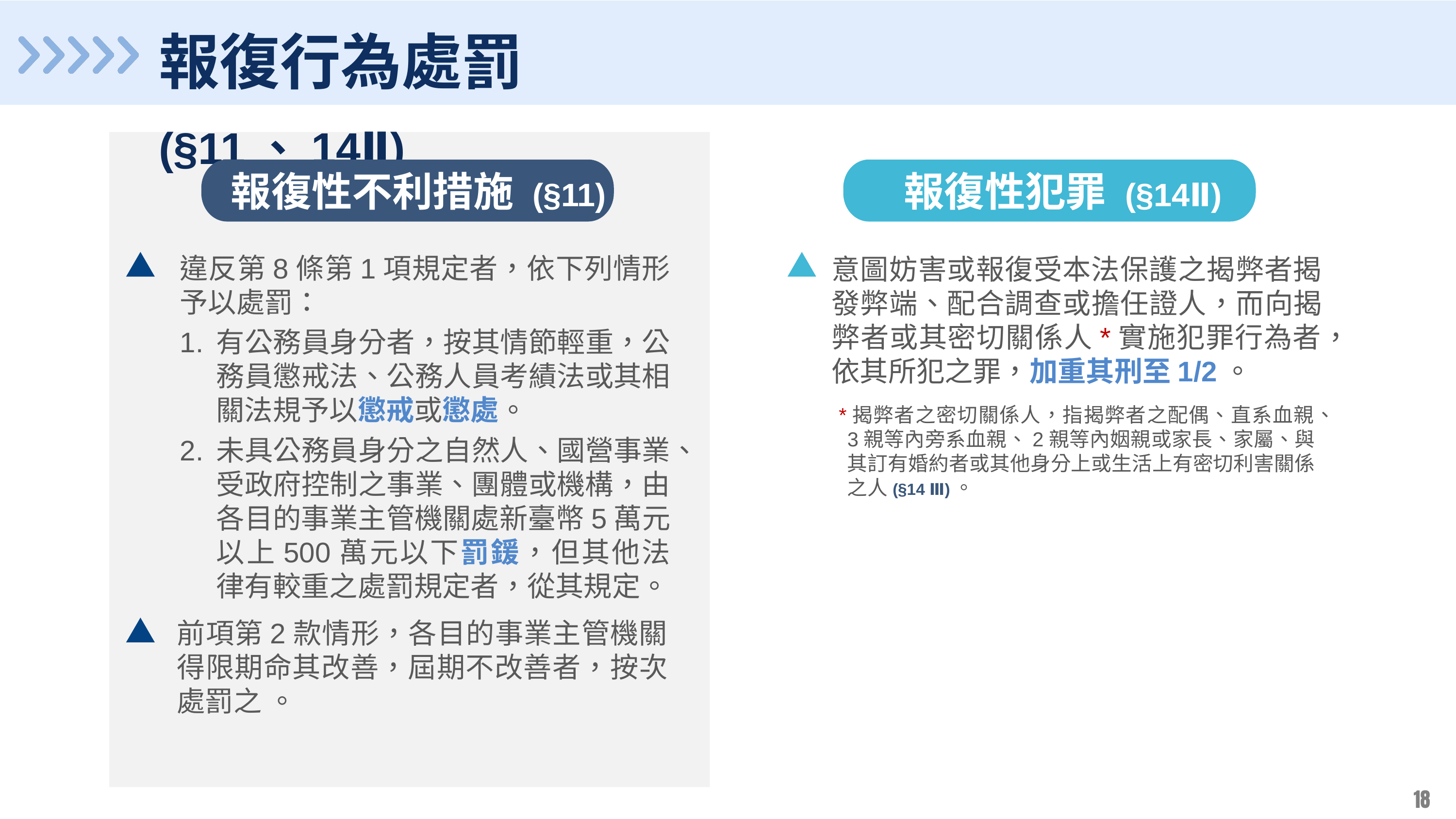

報復行為處罰 (§11、14Ⅱ)

報復性不利措施 (§11)
違反第8條第1項規定者，依下列情形予以處罰：
有公務員身分者，按其情節輕重，公務員懲戒法、公務人員考績法或其相關法規予以懲戒或懲處。
未具公務員身分之自然人、國營事業、受政府控制之事業、團體或機構，由各目的事業主管機關處新臺幣5萬元以上500萬元以下罰鍰，但其他法律有較重之處罰規定者，從其規定。

前項第2款情形，各目的事業主管機關得限期命其改善，屆期不改善者，按次處罰之 。

報復性犯罪 (§14Ⅱ)
意圖妨害或報復受本法保護之揭弊者揭發弊端、配合調查或擔任證人，而向揭弊者或其密切關係人*實施犯罪行為者，依其所犯之罪，加重其刑至1/2。

*揭弊者之密切關係人，指揭弊者之配偶、直系血親、3親等內旁系血親、2親等內姻親或家長、家屬、與其訂有婚約者或其他身分上或生活上有密切利害關係之人(§14 Ⅲ)。
18